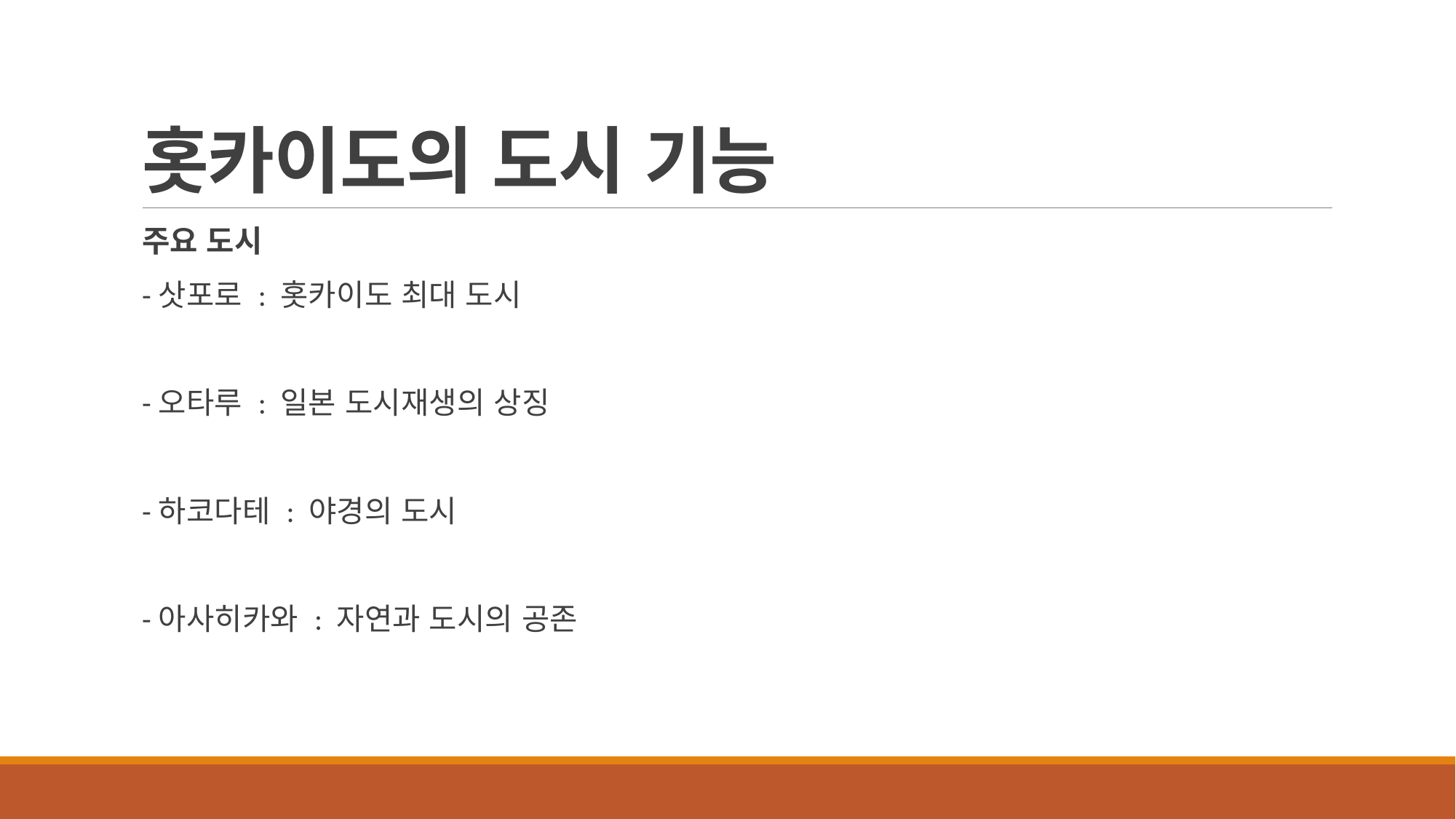

# 홋카이도의 도시 기능
주요 도시
-삿포로 : 홋카이도 최대 도시

-오타루 : 일본 도시재생의 상징

-하코다테 : 야경의 도시

-아사히카와 : 자연과 도시의 공존